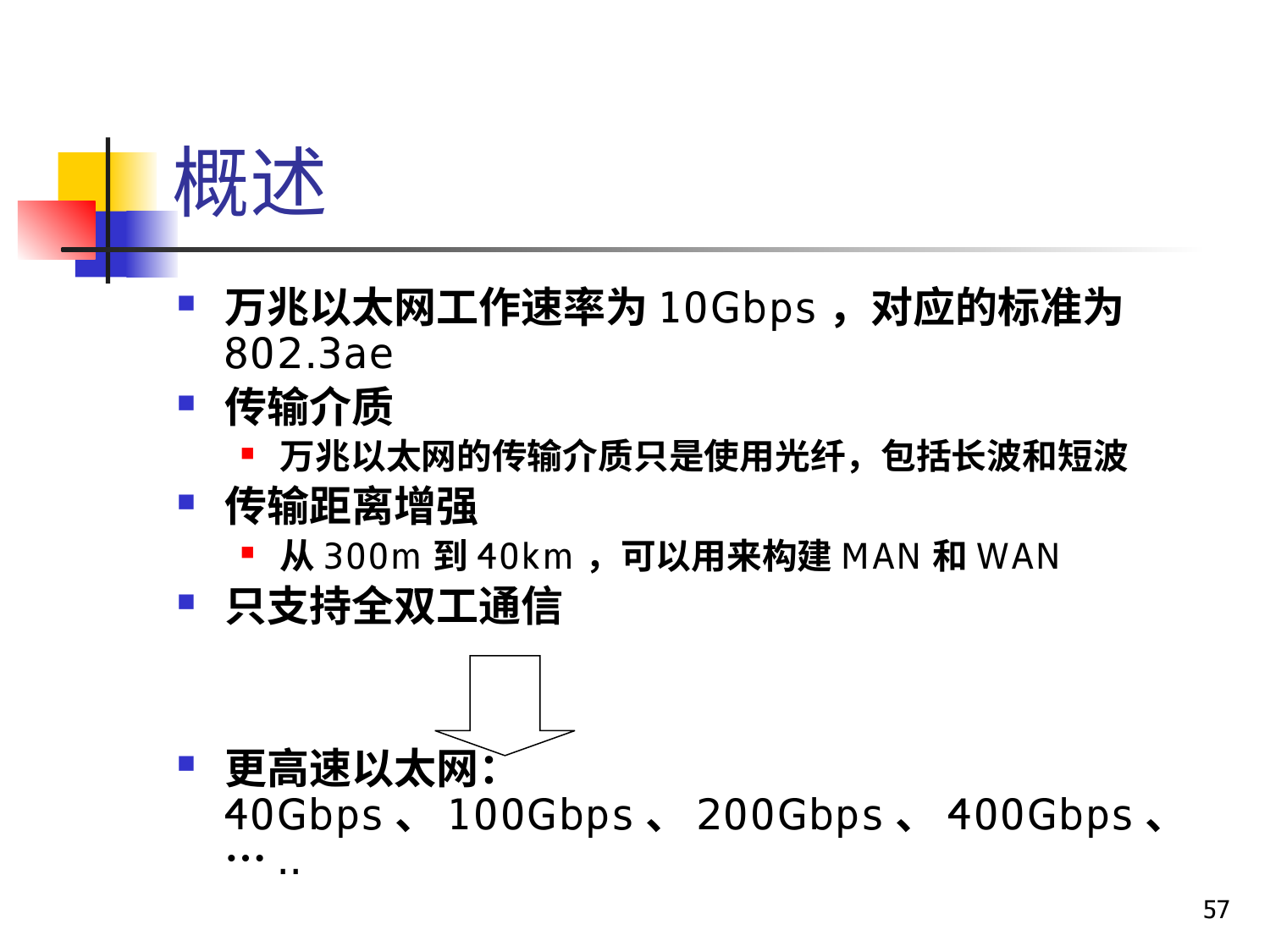

# 概述
万兆以太网工作速率为10Gbps，对应的标准为802.3ae
传输介质
万兆以太网的传输介质只是使用光纤，包括长波和短波
传输距离增强
从300m到40km，可以用来构建MAN和WAN
只支持全双工通信

更高速以太网：40Gbps、100Gbps、200Gbps、400Gbps、…..

57